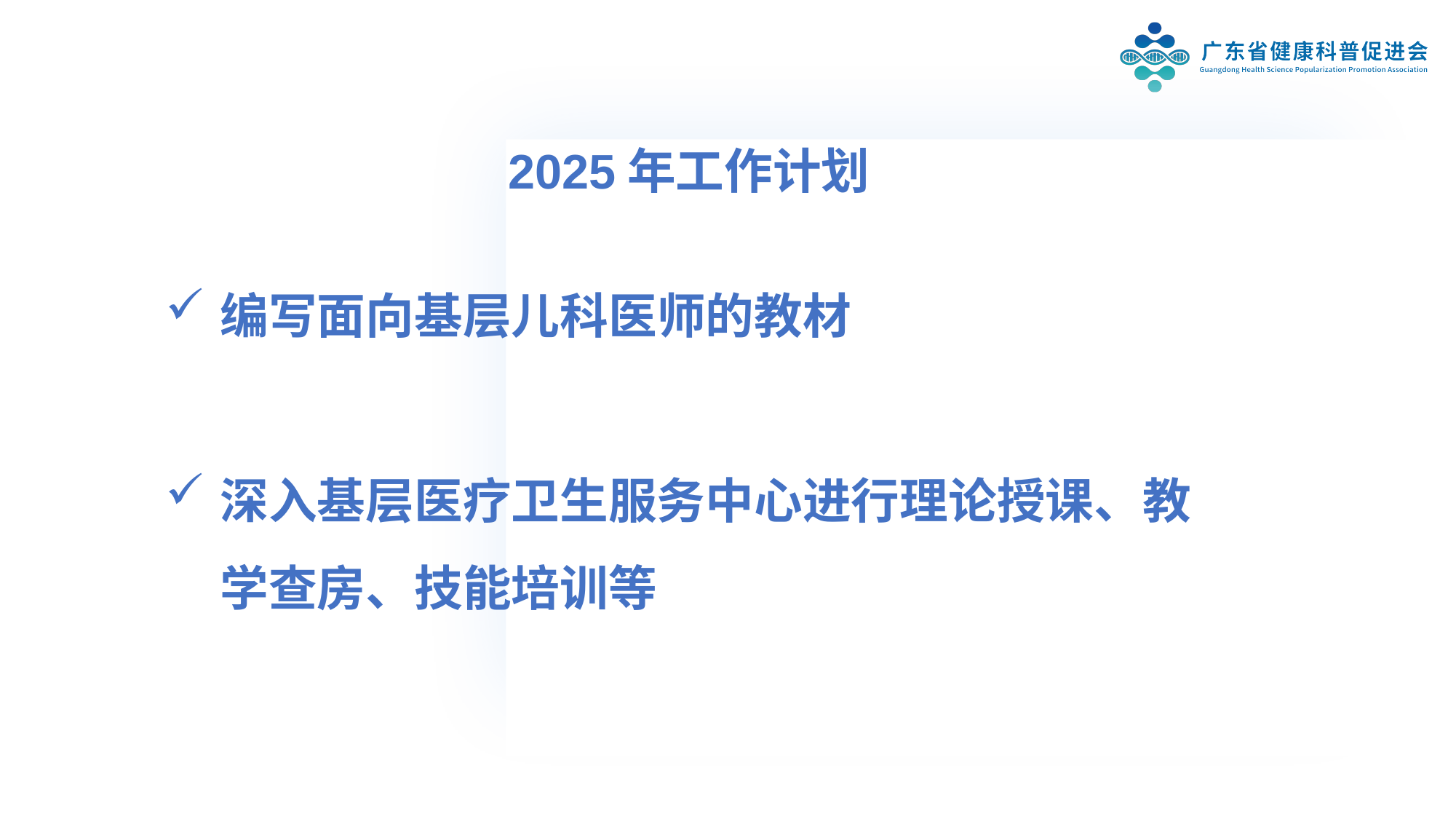

2025年工作计划

编写面向基层儿科医师的教材
深入基层医疗卫生服务中心进行理论授课、教学查房、技能培训等